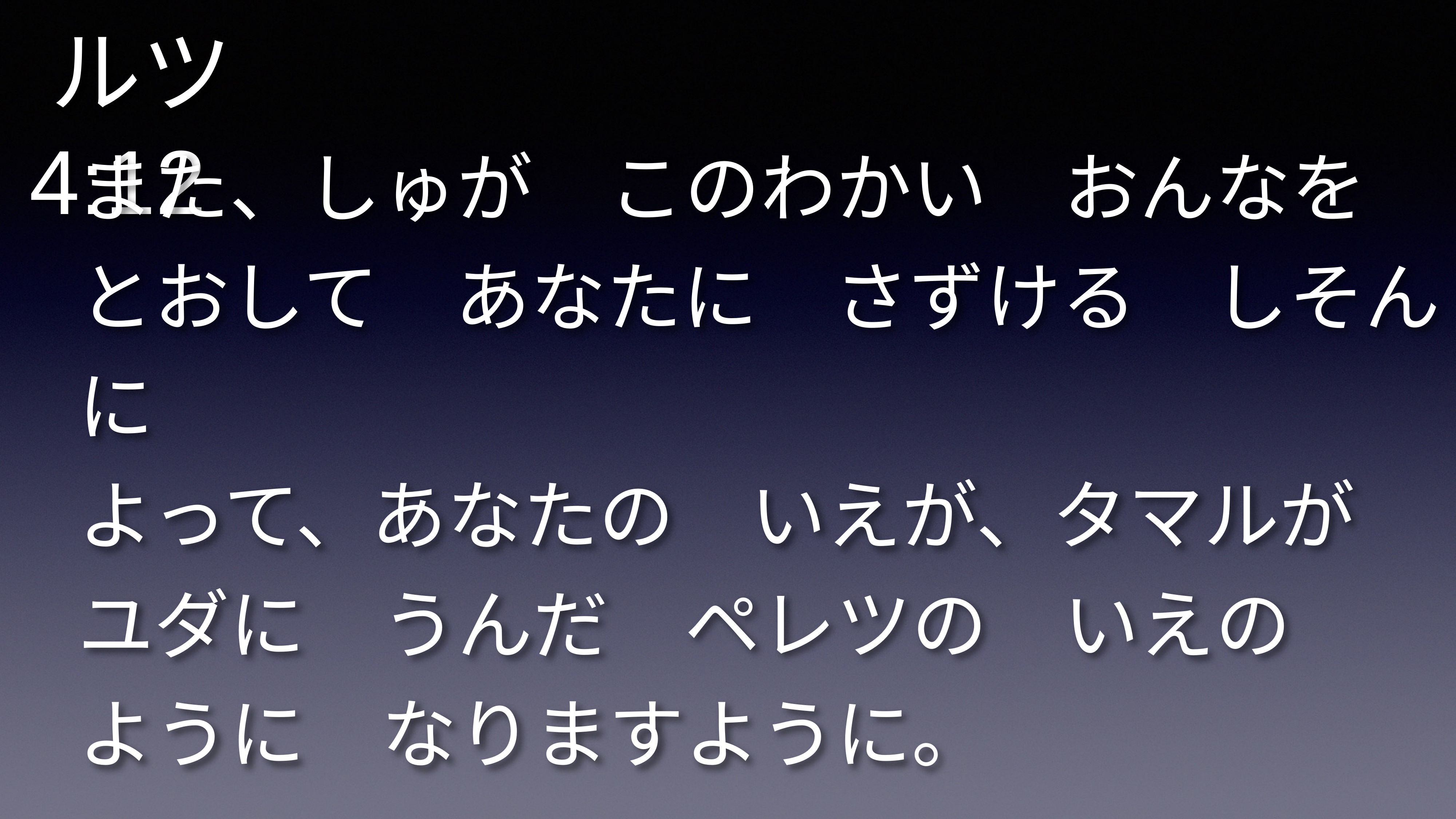

ルツ 4:12
また、しゅが　このわかい　おんなを
とおして　あなたに　さずける　しそんに
よって、あなたの　いえが、タマルが
ユダに　うんだ　ペレツの　いえの
ように　なりますように。